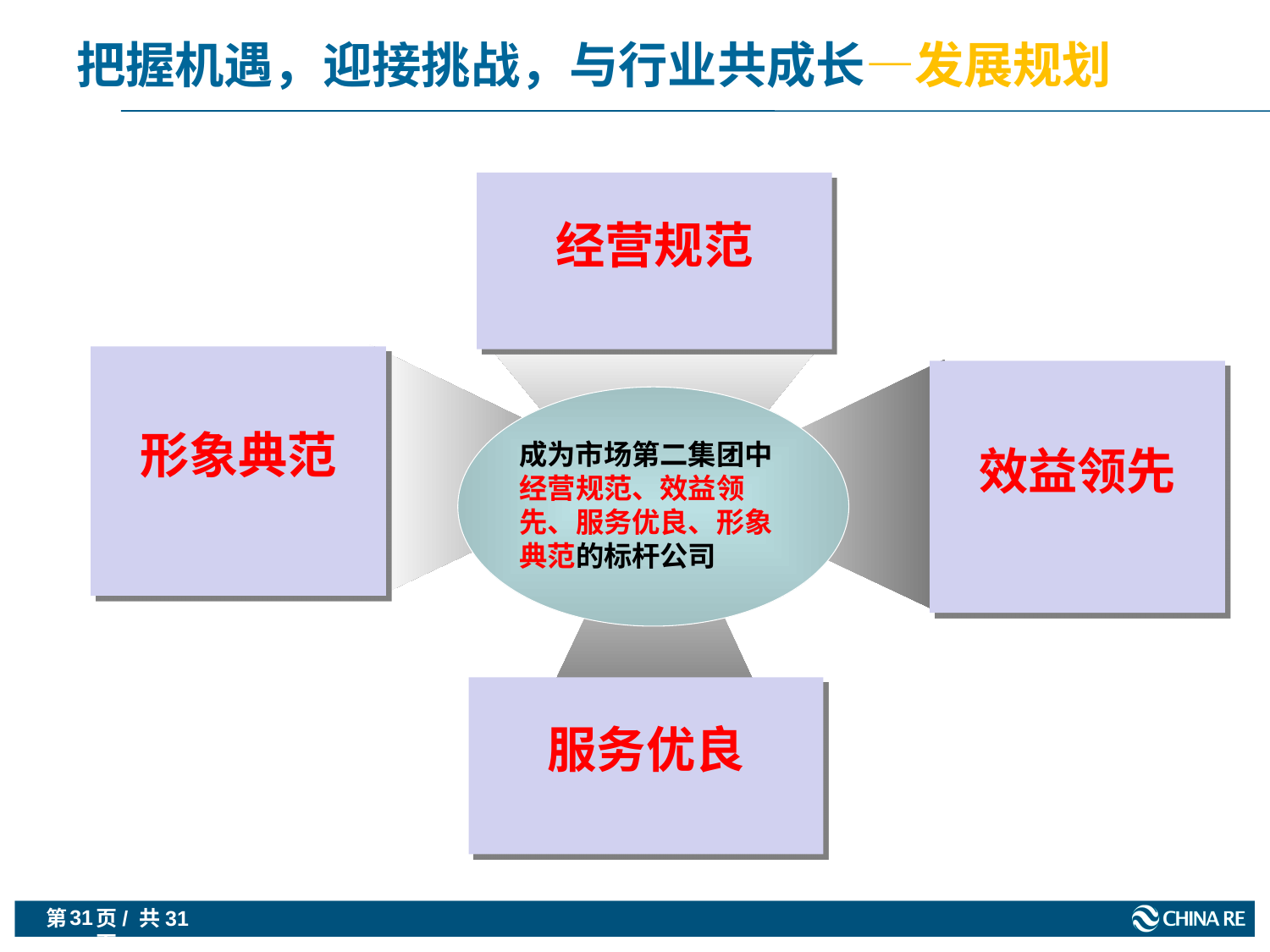

# 把握机遇，迎接挑战，与行业共成长—发展规划
经营规范

形象典范

效益领先

成为市场第二集团中经营规范、效益领先、服务优良、形象典范的标杆公司

服务优良
31